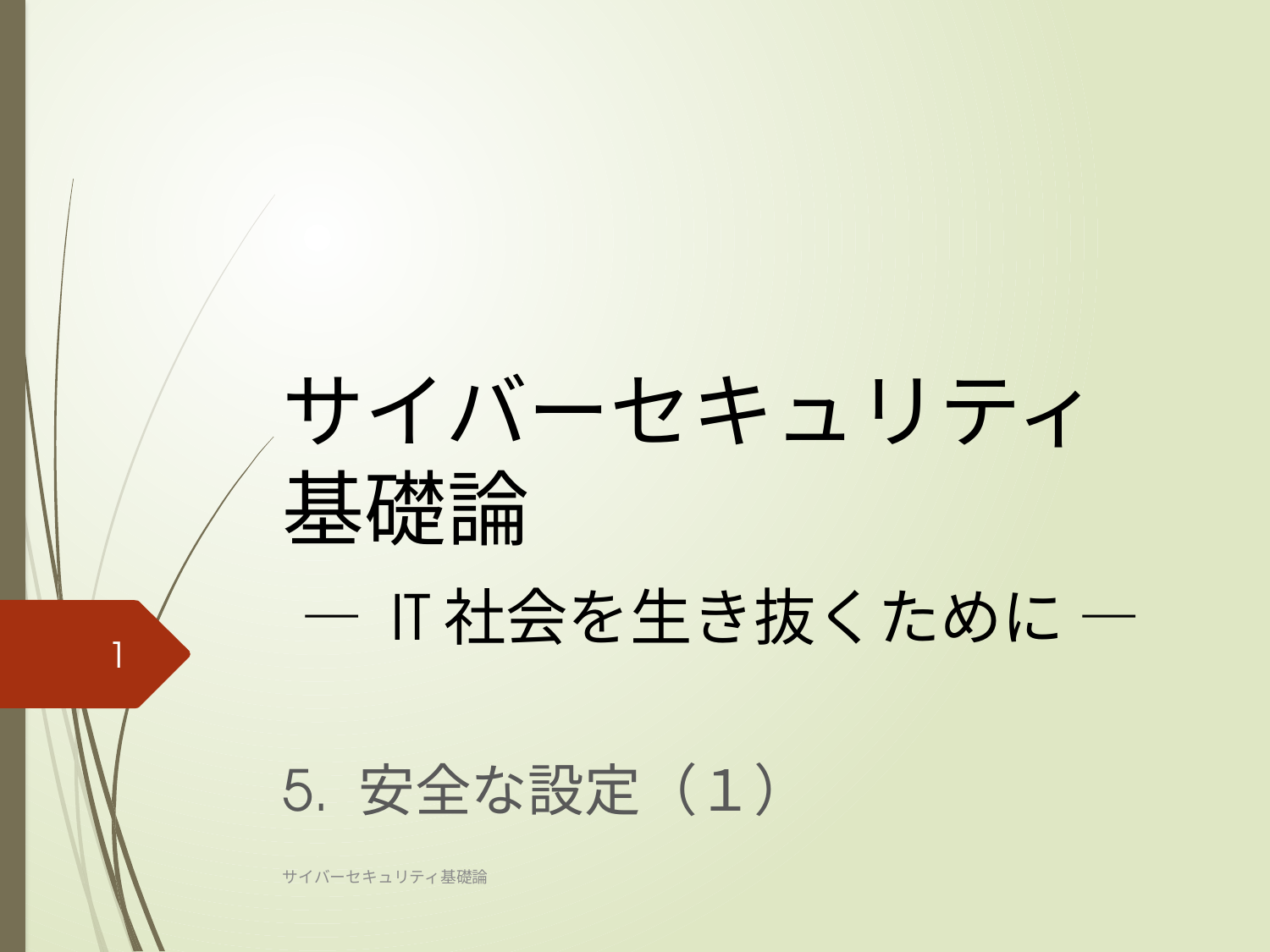

# サイバーセキュリティ基礎論 ― IT社会を生き抜くために ―
1

5. 安全な設定（１）

サイバーセキュリティ基礎論